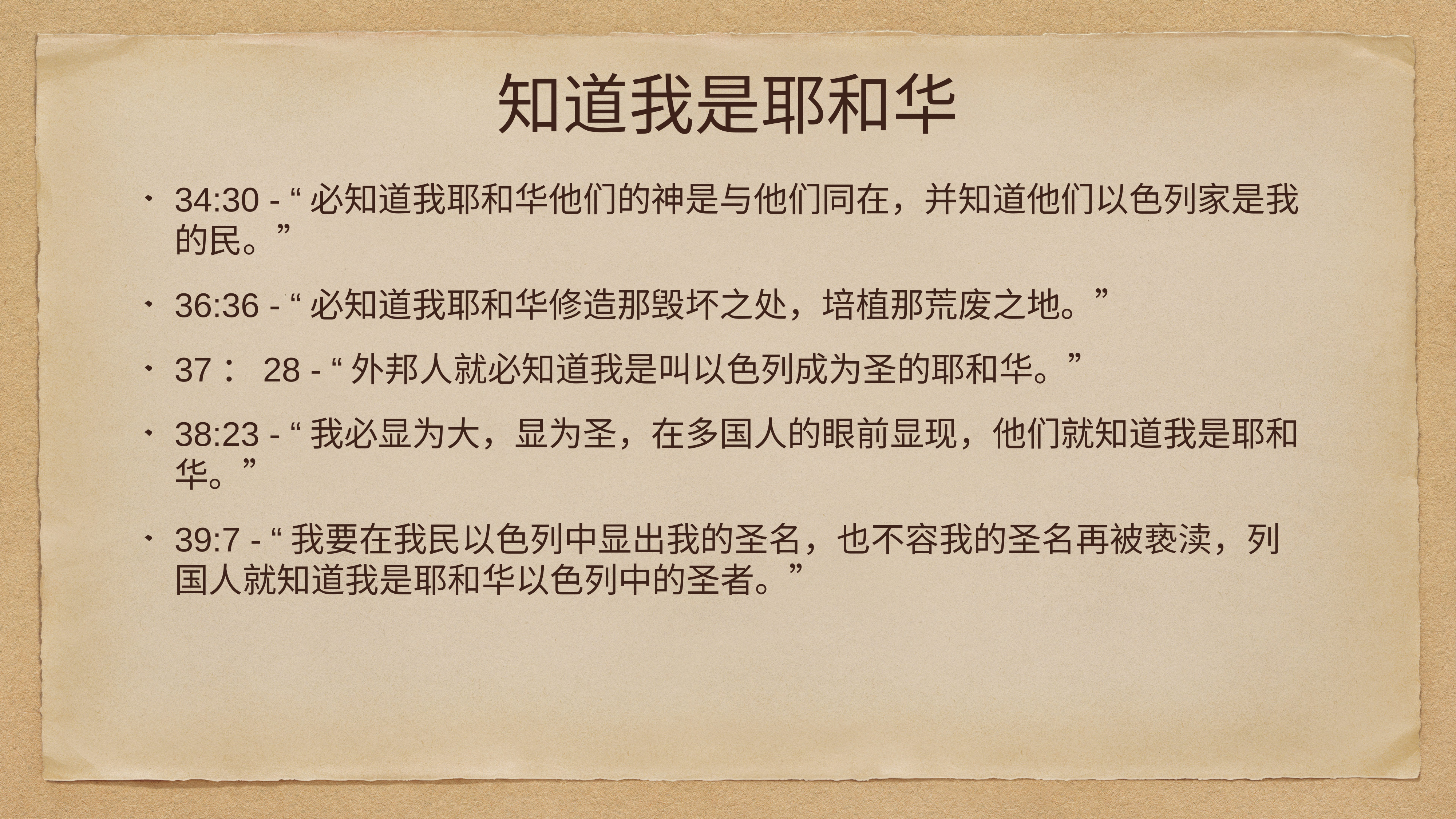

# 知道我是耶和华
34:30 - “必知道我耶和华他们的神是与他们同在，并知道他们以色列家是我的民。”
36:36 - “必知道我耶和华修造那毁坏之处，培植那荒废之地。”
37：28 - “外邦人就必知道我是叫以色列成为圣的耶和华。”
38:23 - “我必显为大，显为圣，在多国人的眼前显现，他们就知道我是耶和华。”
39:7 - “我要在我民以色列中显出我的圣名，也不容我的圣名再被亵渎，列国人就知道我是耶和华以色列中的圣者。”